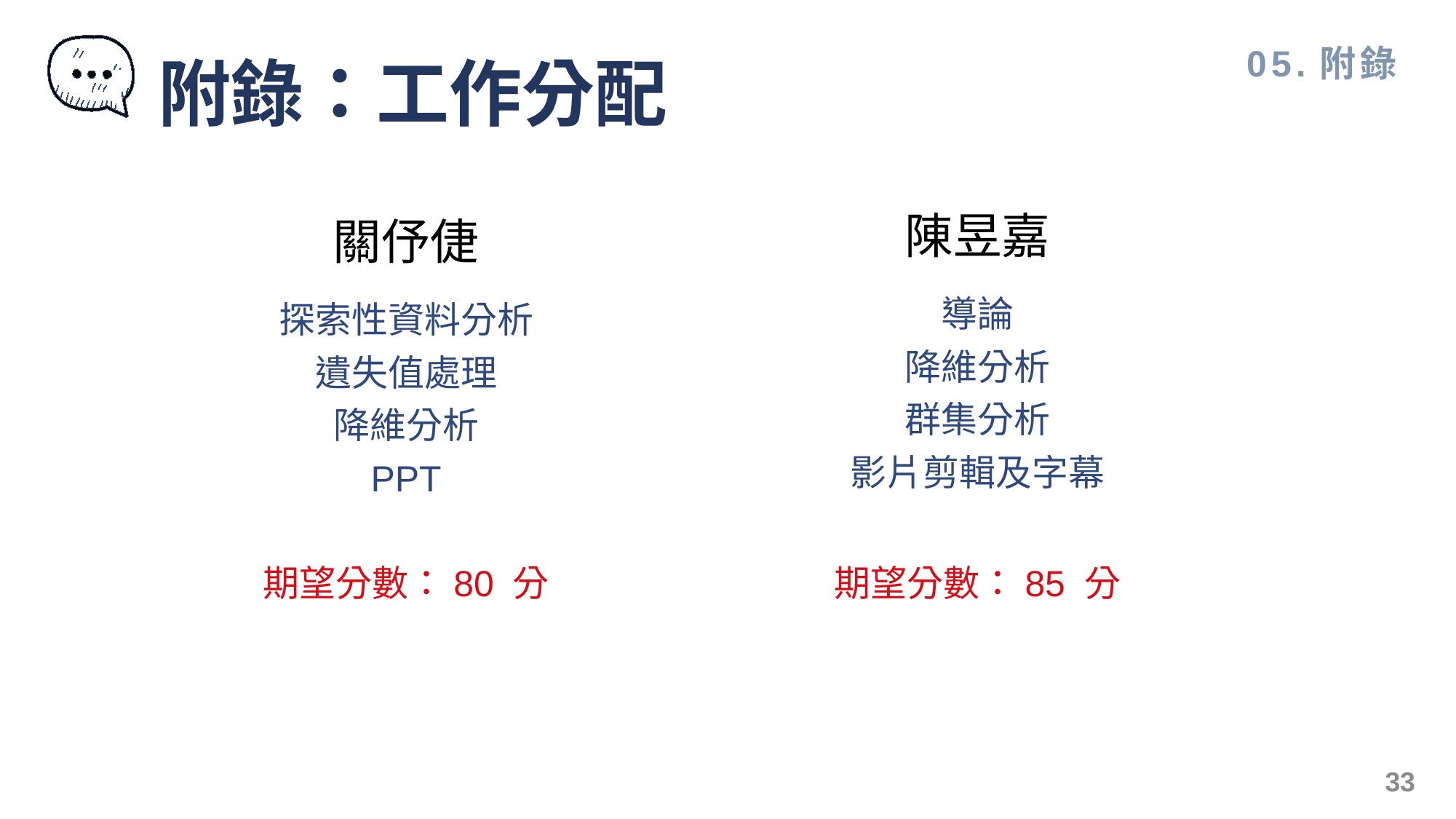

05.附錄
附錄：工作分配
陳昱嘉
導論
降維分析
群集分析
影片剪輯及字幕

期望分數：85 分
關伃倢
探索性資料分析
遺失值處理
降維分析
PPT

期望分數：80 分
33